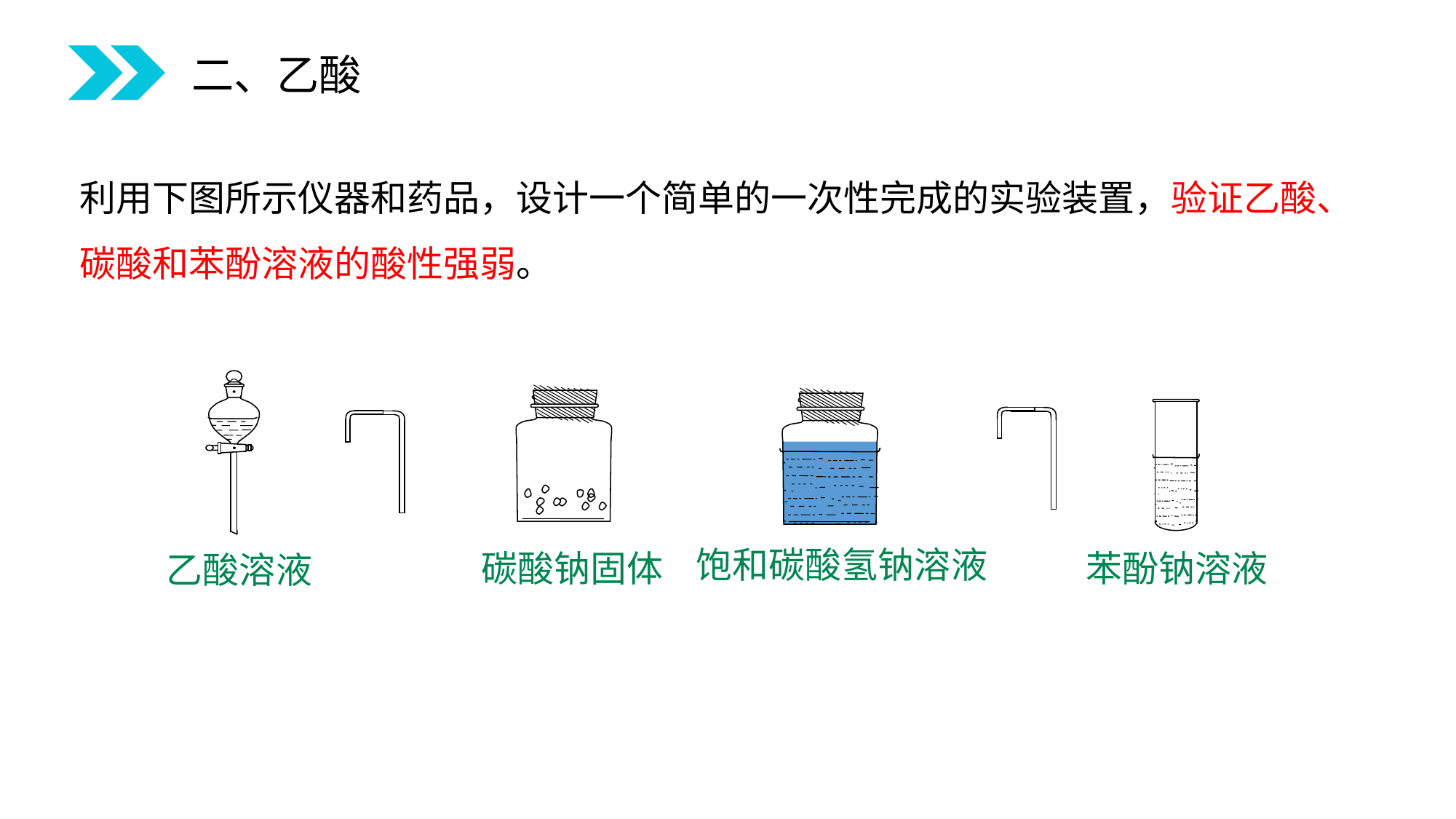

二、乙酸
利用下图所示仪器和药品，设计一个简单的一次性完成的实验装置，验证乙酸、碳酸和苯酚溶液的酸性强弱。

苯酚钠溶液

饱和碳酸氢钠溶液
碳酸钠固体
乙酸溶液